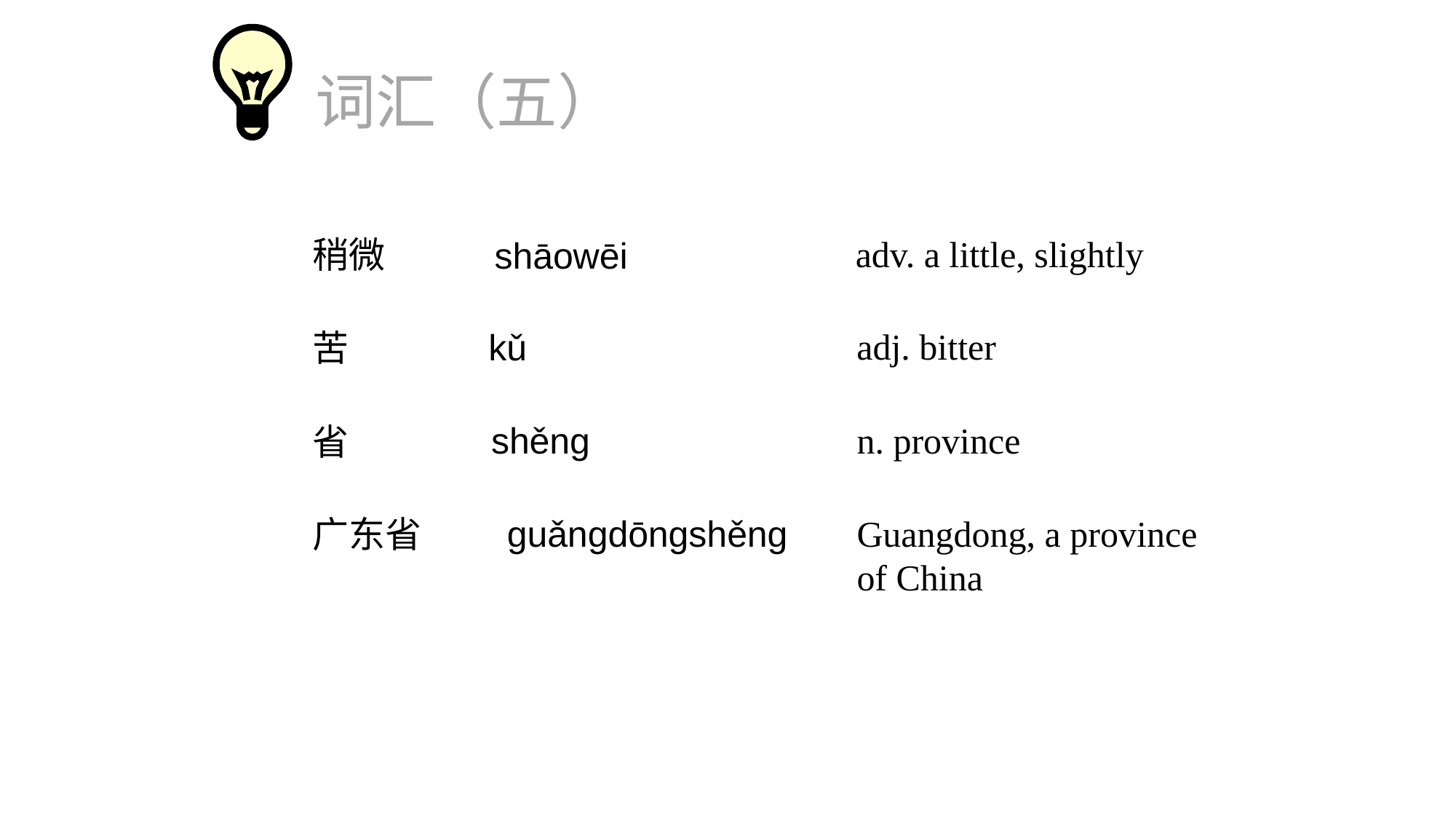

词汇（五）
adv. a little, slightly
稍微
shāowēi
adj. bitter
kǔ
苦
shěng
n. province
省
guǎngdōngshěng
Guangdong, a province
of China
广东省